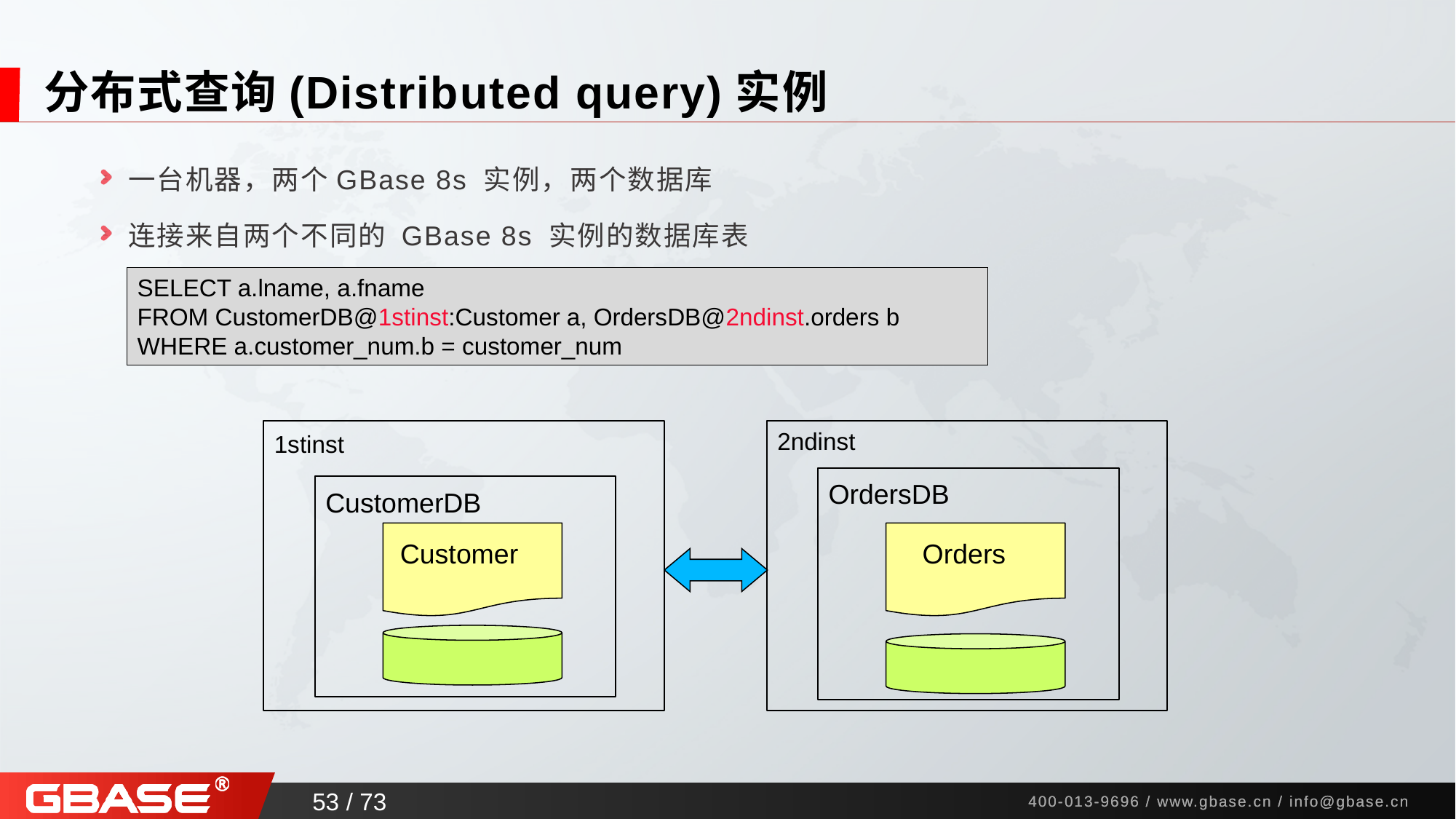

# 分布式查询(Distributed query)实例
一台机器，两个GBase 8s 实例，两个数据库
连接来自两个不同的 GBase 8s 实例的数据库表
SELECT a.lname, a.fname
FROM CustomerDB@1stinst:Customer a, OrdersDB@2ndinst.orders b
WHERE a.customer_num.b = customer_num

1stinst

2ndinst

OrdersDB

CustomerDB

Customer
Orders